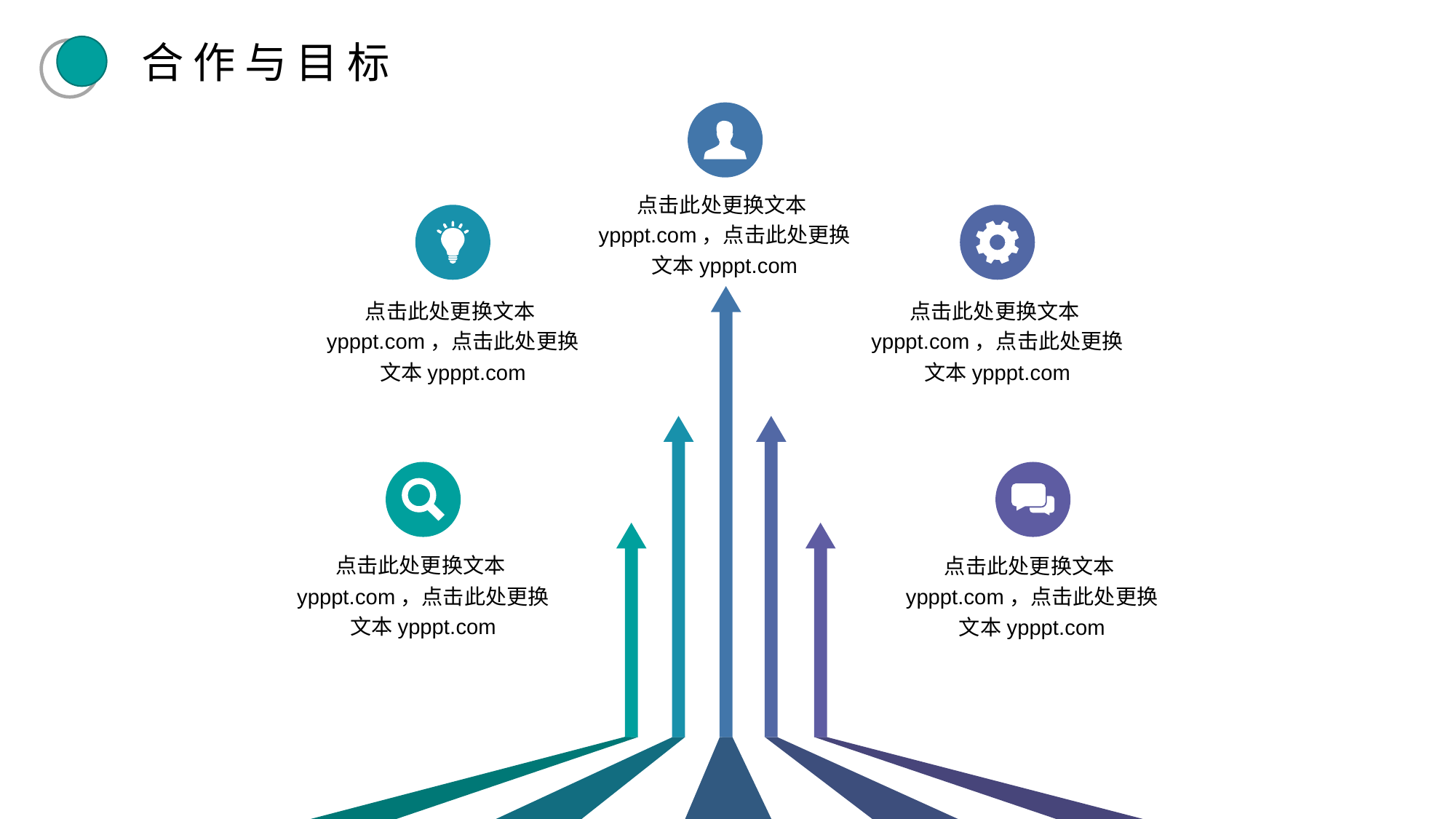

合作与目标

点击此处更换文本ypppt.com，点击此处更换文本ypppt.com

点击此处更换文本ypppt.com，点击此处更换文本ypppt.com
点击此处更换文本ypppt.com，点击此处更换文本ypppt.com

点击此处更换文本ypppt.com，点击此处更换文本ypppt.com
点击此处更换文本ypppt.com，点击此处更换文本ypppt.com